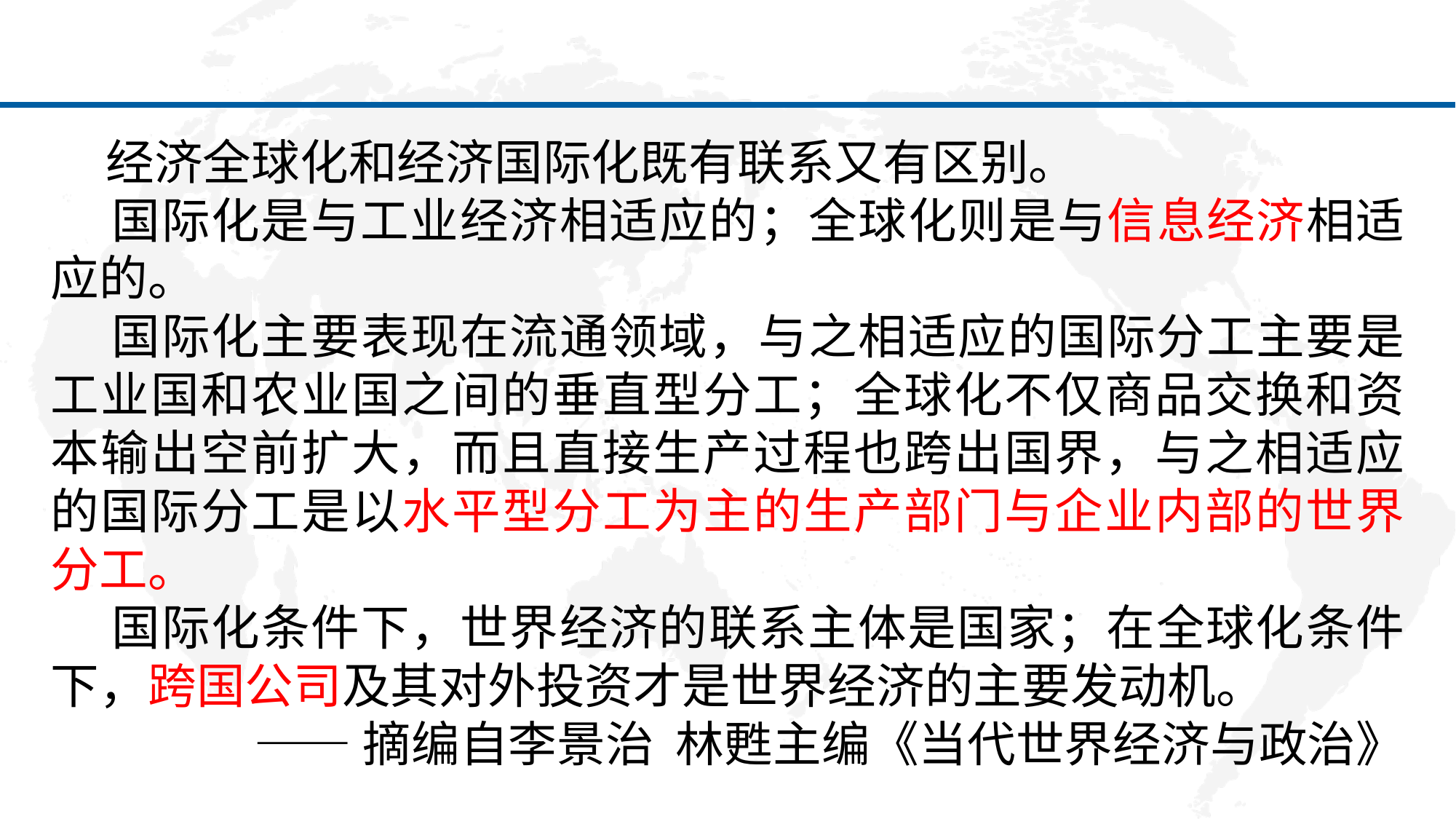

经济全球化和经济国际化既有联系又有区别。
    国际化是与工业经济相适应的；全球化则是与信息经济相适应的。
    国际化主要表现在流通领域，与之相适应的国际分工主要是工业国和农业国之间的垂直型分工；全球化不仅商品交换和资本输出空前扩大，而且直接生产过程也跨出国界，与之相适应的国际分工是以水平型分工为主的生产部门与企业内部的世界分工。
    国际化条件下，世界经济的联系主体是国家；在全球化条件下，跨国公司及其对外投资才是世界经济的主要发动机。
——摘编自李景治  林甦主编《当代世界经济与政治》